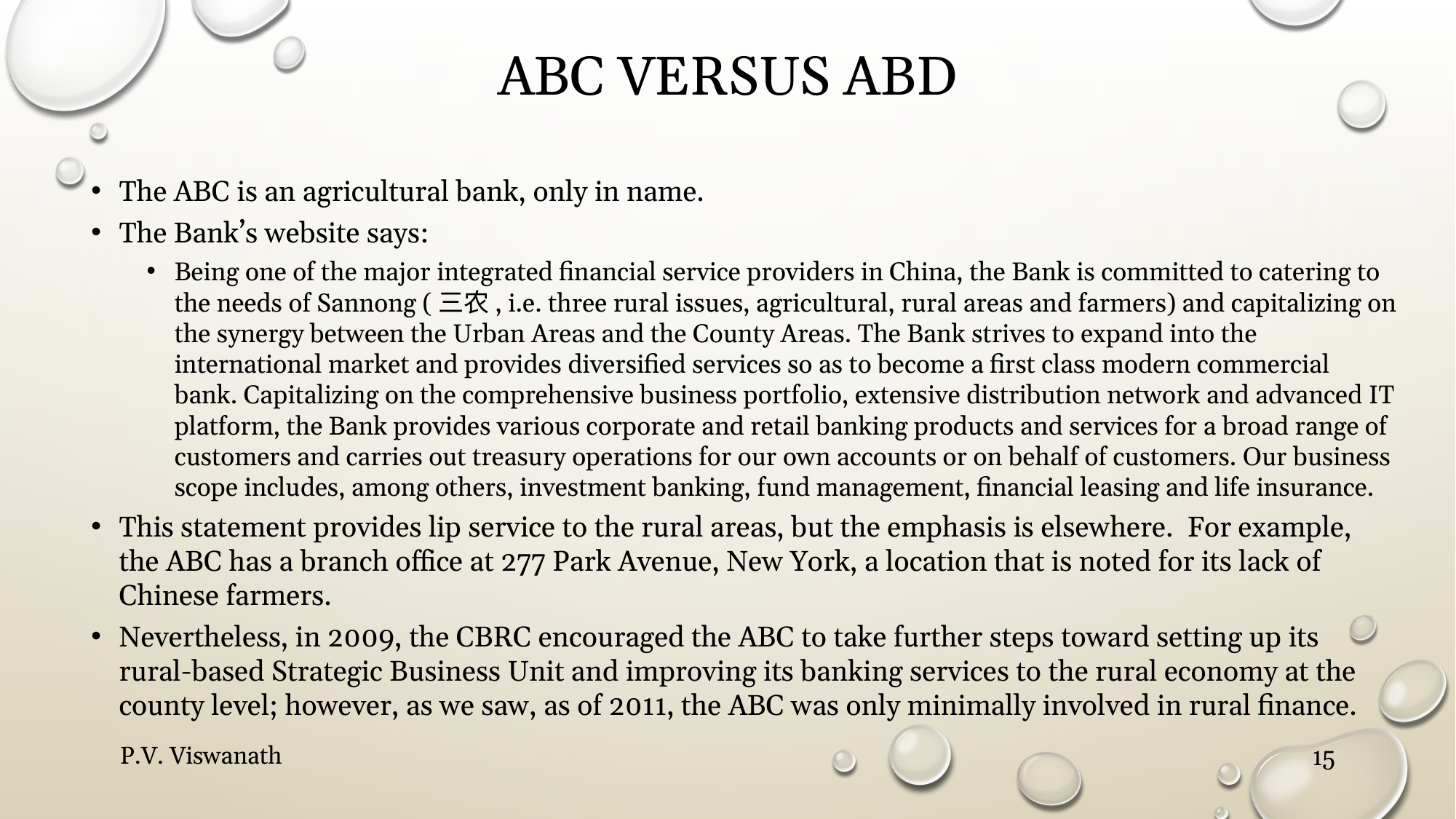

# Abc versus abd
The ABC is an agricultural bank, only in name.
The Bank’s website says:
Being one of the major integrated financial service providers in China, the Bank is committed to catering to the needs of Sannong (三农, i.e. three rural issues, agricultural, rural areas and farmers) and capitalizing on the synergy between the Urban Areas and the County Areas. The Bank strives to expand into the international market and provides diversified services so as to become a first class modern commercial bank. Capitalizing on the comprehensive business portfolio, extensive distribution network and advanced IT platform, the Bank provides various corporate and retail banking products and services for a broad range of customers and carries out treasury operations for our own accounts or on behalf of customers. Our business scope includes, among others, investment banking, fund management, financial leasing and life insurance.
This statement provides lip service to the rural areas, but the emphasis is elsewhere.  For example, the ABC has a branch office at 277 Park Avenue, New York, a location that is noted for its lack of Chinese farmers.
Nevertheless, in 2009, the CBRC encouraged the ABC to take further steps toward setting up its rural-based Strategic Business Unit and improving its banking services to the rural economy at the county level; however, as we saw, as of 2011, the ABC was only minimally involved in rural finance.
P.V. Viswanath
15